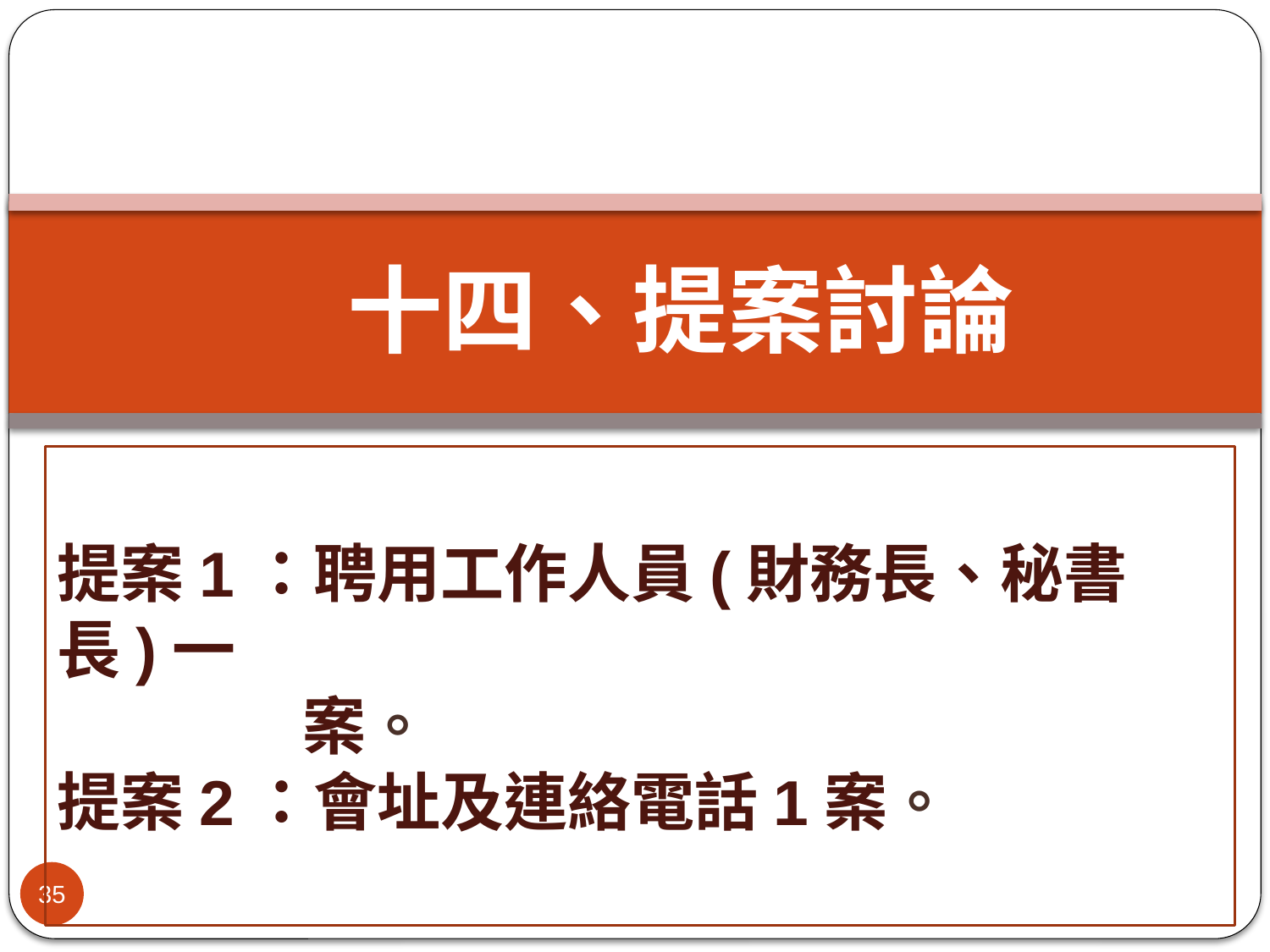

# 十四、提案討論
提案1：聘用工作人員(財務長、秘書長)一
                案。
提案2：會址及連絡電話1案。
35